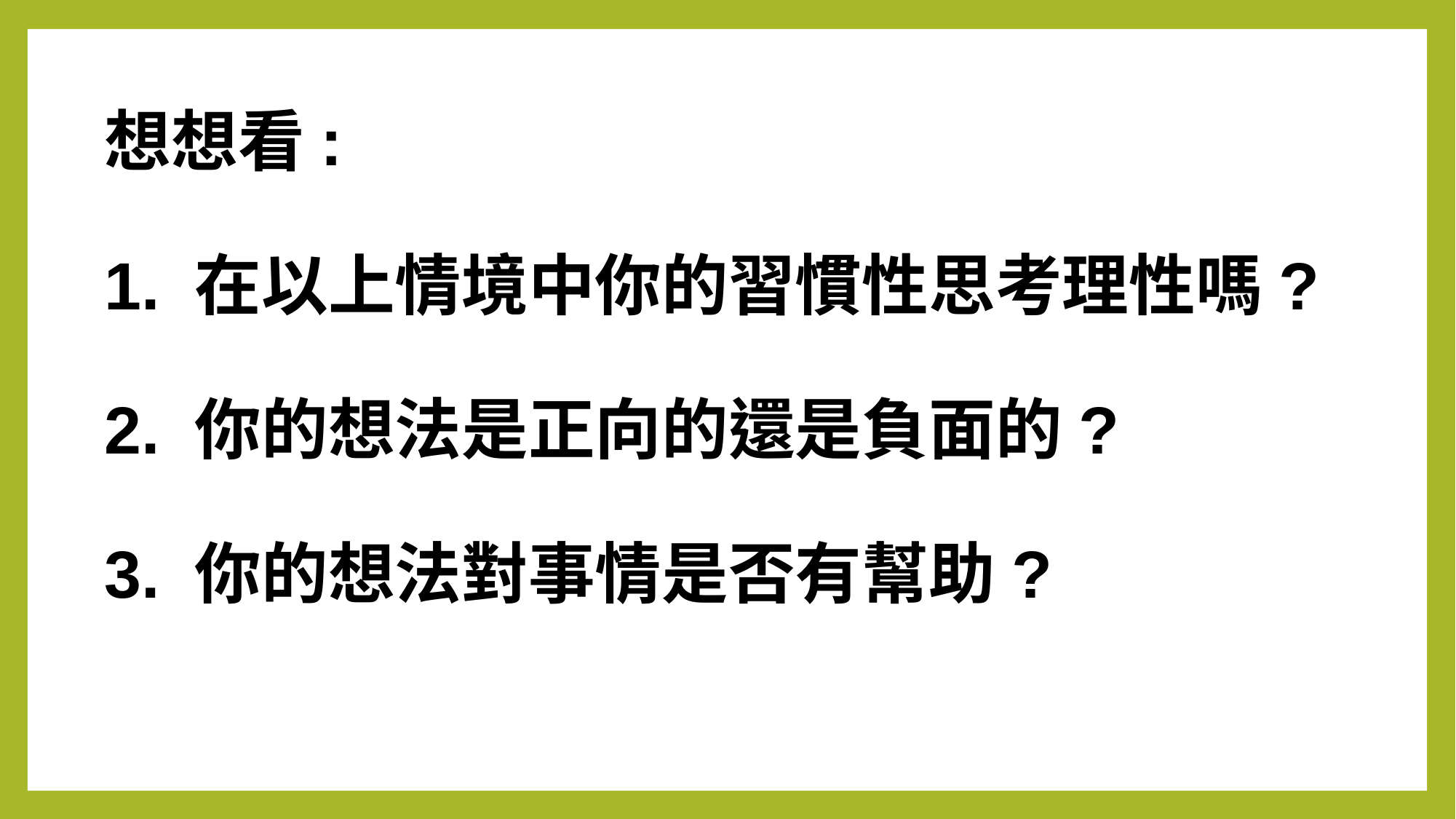

想想看:

1. 在以上情境中你的習慣性思考理性嗎?

2. 你的想法是正向的還是負面的?

3. 你的想法對事情是否有幫助?